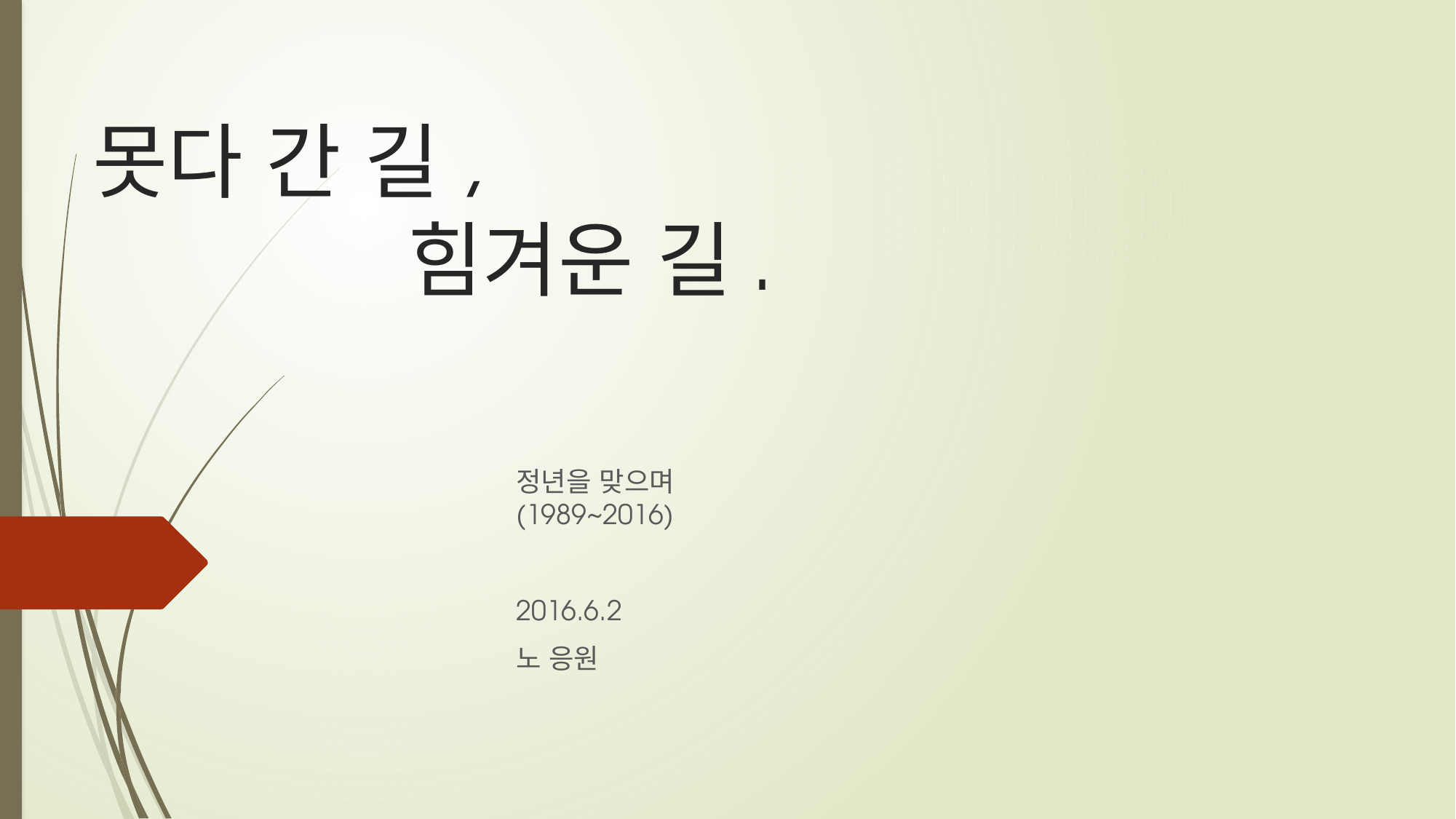

# 못다 간 길, 힘겨운 길.
정년을 맞으며(1989~2016)

2016.6.2
노 응원